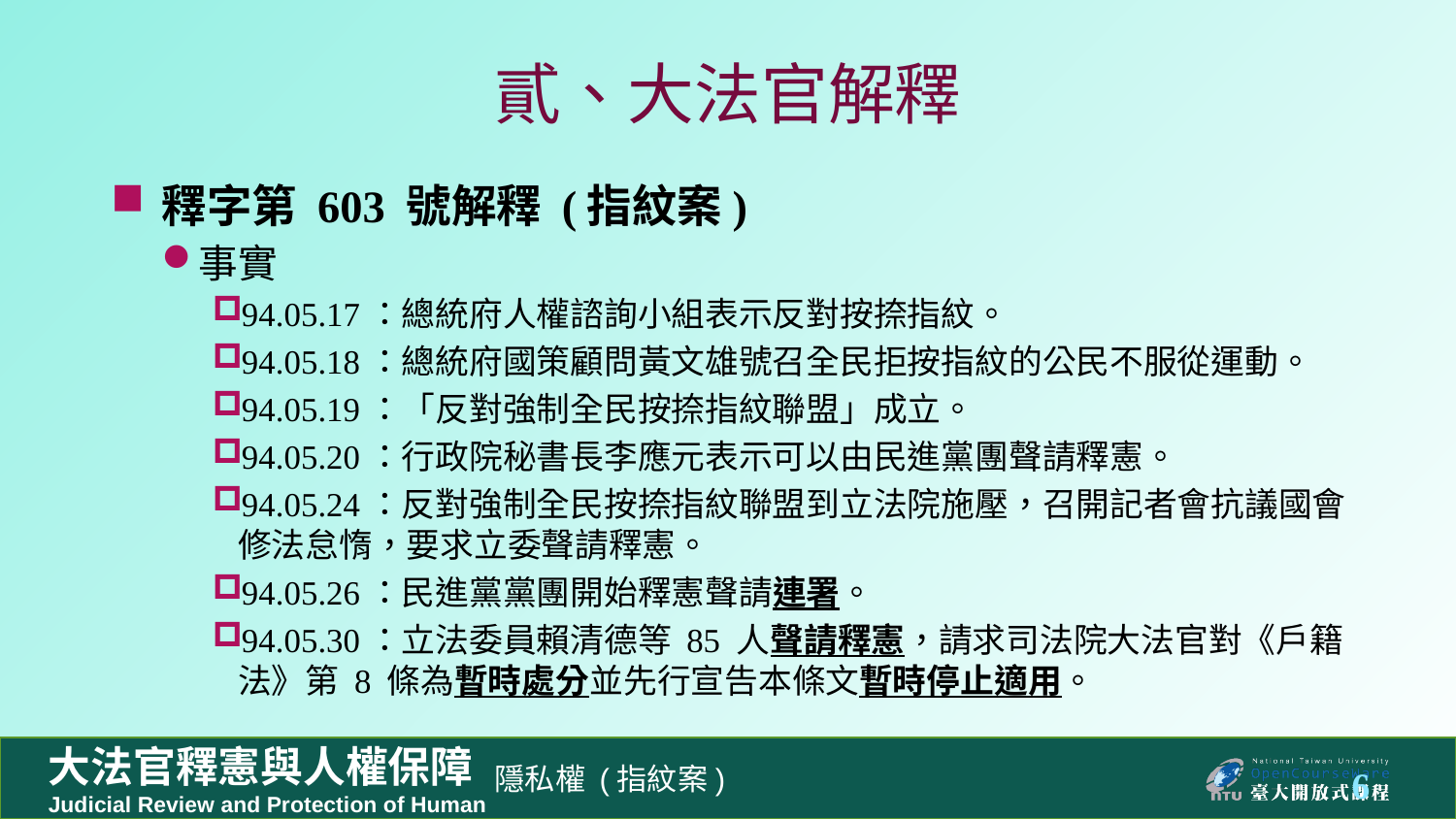

# 貳、大法官解釋
釋字第 603 號解釋 (指紋案)
事實
94.05.17：總統府人權諮詢小組表示反對按捺指紋。
94.05.18：總統府國策顧問黃文雄號召全民拒按指紋的公民不服從運動。
94.05.19：「反對強制全民按捺指紋聯盟」成立。
94.05.20：行政院秘書長李應元表示可以由民進黨團聲請釋憲。
94.05.24：反對強制全民按捺指紋聯盟到立法院施壓，召開記者會抗議國會修法怠惰，要求立委聲請釋憲。
94.05.26：民進黨黨團開始釋憲聲請連署。
94.05.30：立法委員賴清德等 85 人聲請釋憲，請求司法院大法官對《戶籍法》第 8 條為暫時處分並先行宣告本條文暫時停止適用。